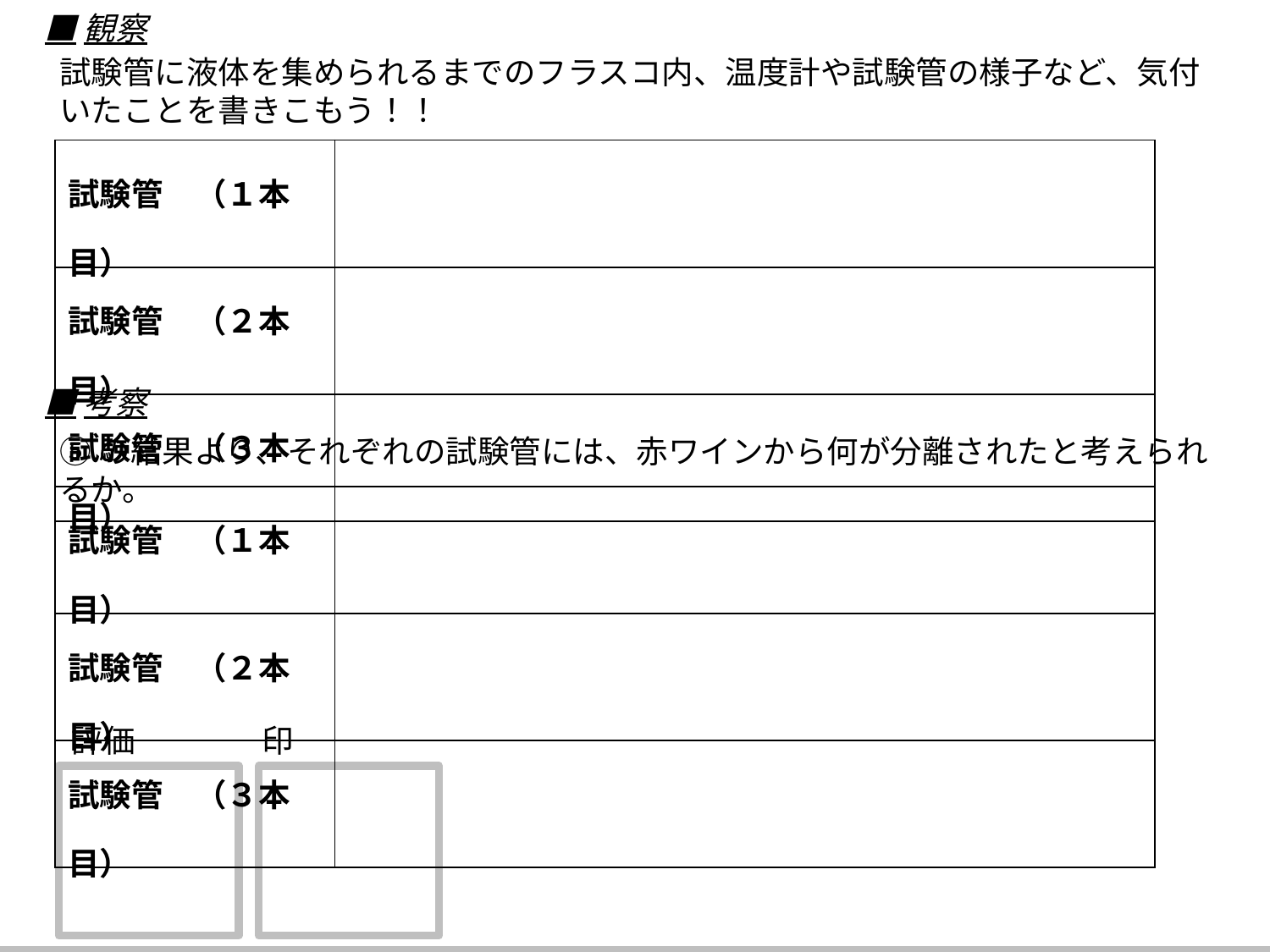

■観察
試験管に液体を集められるまでのフラスコ内、温度計や試験管の様子など、気付いたことを書きこもう！！
| 試験管　（１本目） |  |
| --- | --- |
| 試験管　（２本目） |  |
| 試験管　（３本目） |  |
■考察
⑤の結果より、それぞれの試験管には、赤ワインから何が分離されたと考えられるか。
| 試験管　（１本目） |  |
| --- | --- |
| 試験管　（２本目） |  |
| 試験管　（３本目） |  |
評価
印